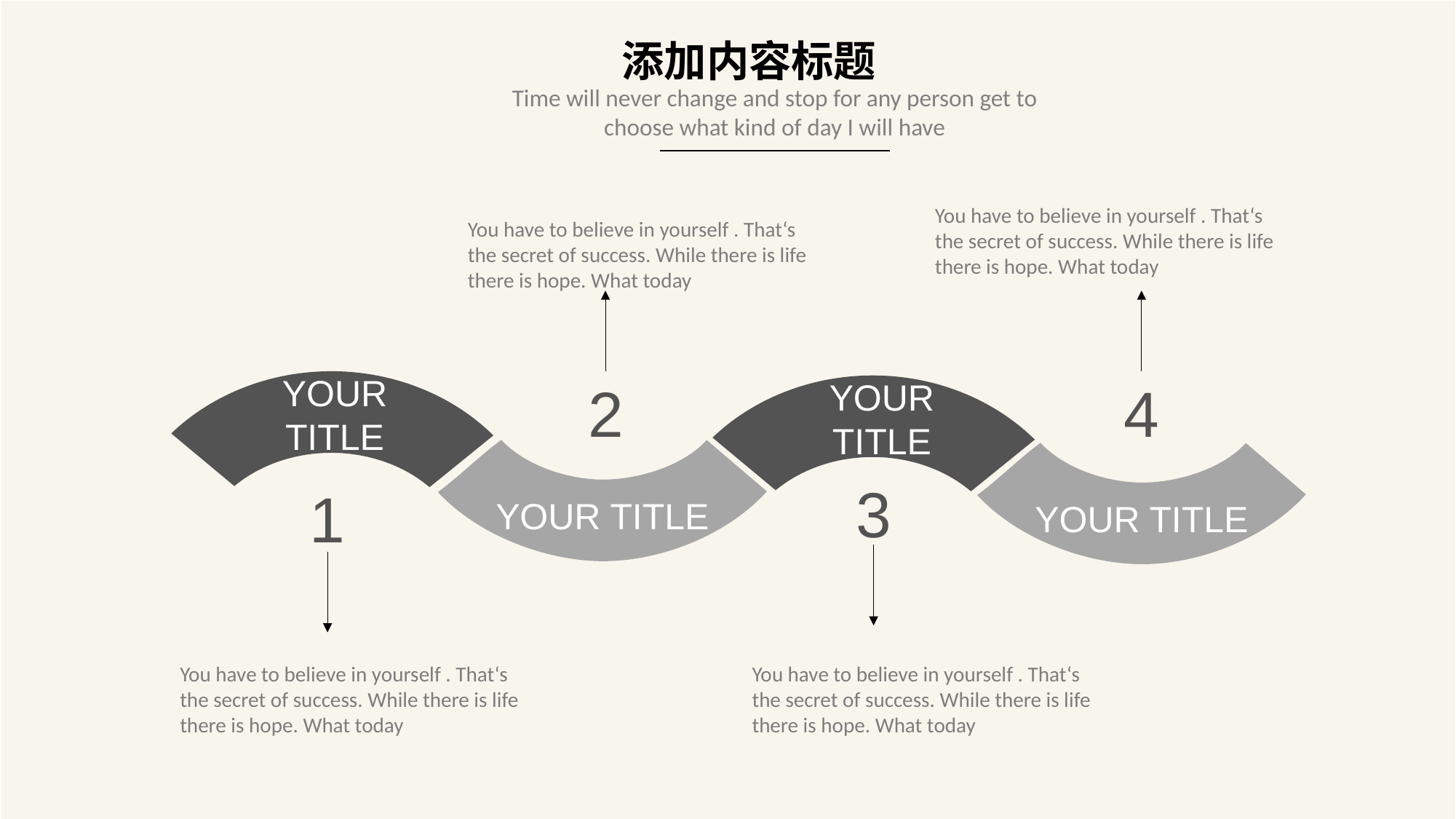

添加内容标题
Time will never change and stop for any person get to choose what kind of day I will have
You have to believe in yourself . That‘s the secret of success. While there is life there is hope. What today
You have to believe in yourself . That‘s the secret of success. While there is life there is hope. What today

YOUR TITLE
YOUR TITLE
2
4
YOUR TITLE
YOUR TITLE
3
1
You have to believe in yourself . That‘s the secret of success. While there is life there is hope. What today
You have to believe in yourself . That‘s the secret of success. While there is life there is hope. What today